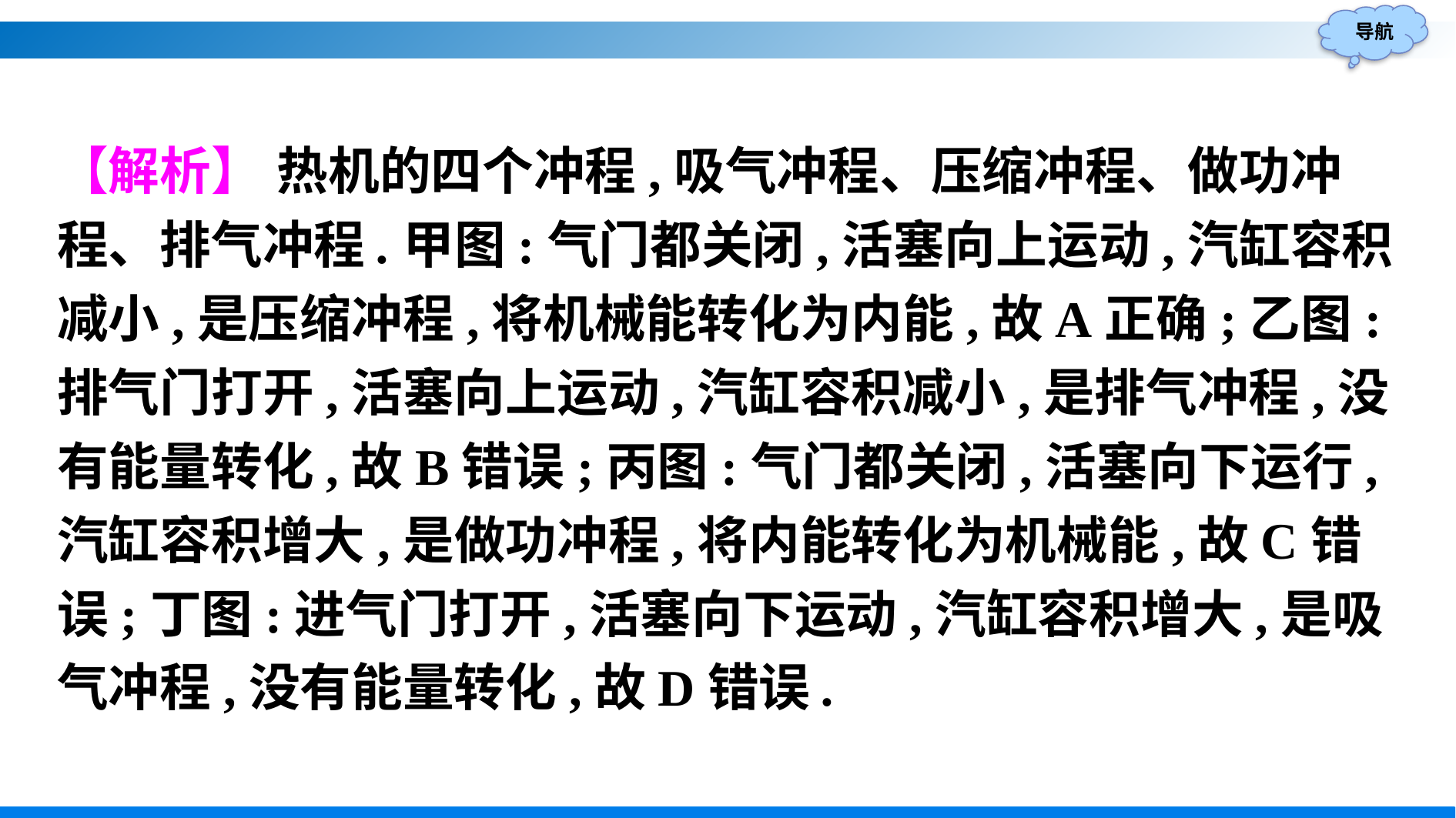

【解析】 热机的四个冲程,吸气冲程、压缩冲程、做功冲程、排气冲程.甲图:气门都关闭,活塞向上运动,汽缸容积减小,是压缩冲程,将机械能转化为内能,故A正确;乙图:排气门打开,活塞向上运动,汽缸容积减小,是排气冲程,没有能量转化,故B错误;丙图:气门都关闭,活塞向下运行,汽缸容积增大,是做功冲程,将内能转化为机械能,故C错误;丁图:进气门打开,活塞向下运动,汽缸容积增大,是吸气冲程,没有能量转化,故D错误.